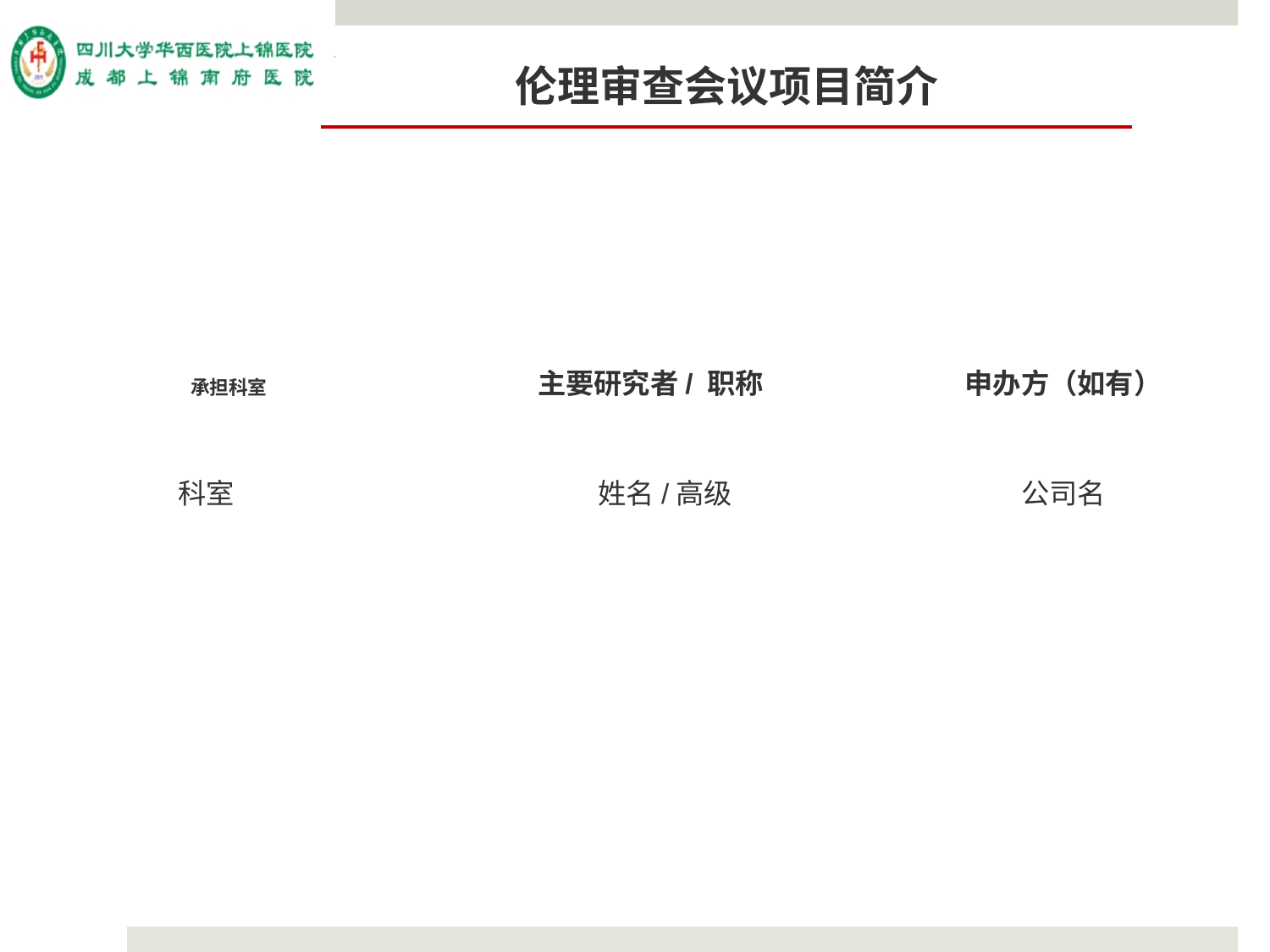

伦理审查会议项目简介
承担科室
主要研究者/ 职称
申办方（如有）
科室
姓名/高级
公司名
2